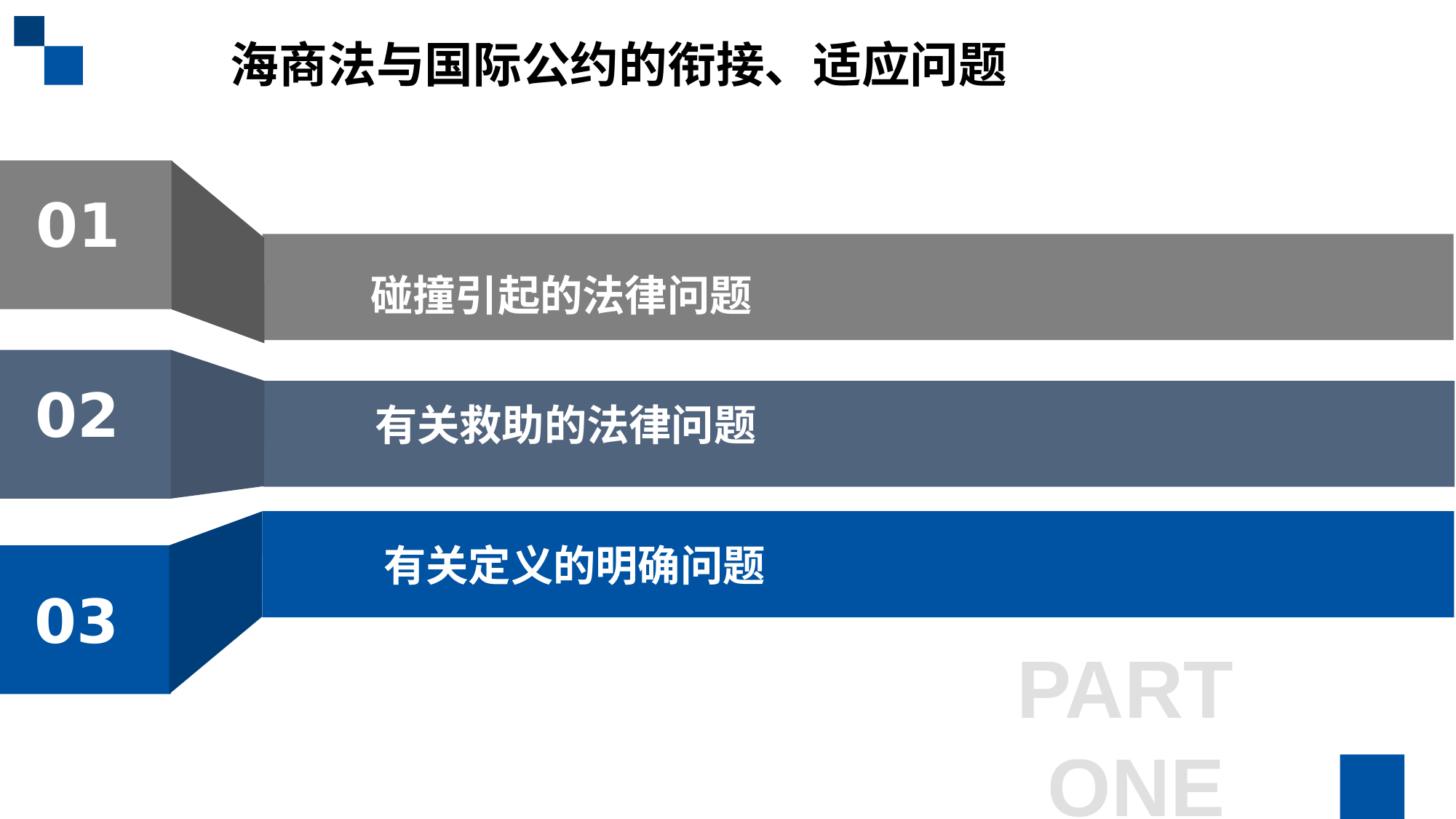

海商法与国际公约的衔接、适应问题

01

   碰撞引起的法律问题

02

有关救助的法律问题

03
 有关定义的明确问题
PART  ONE